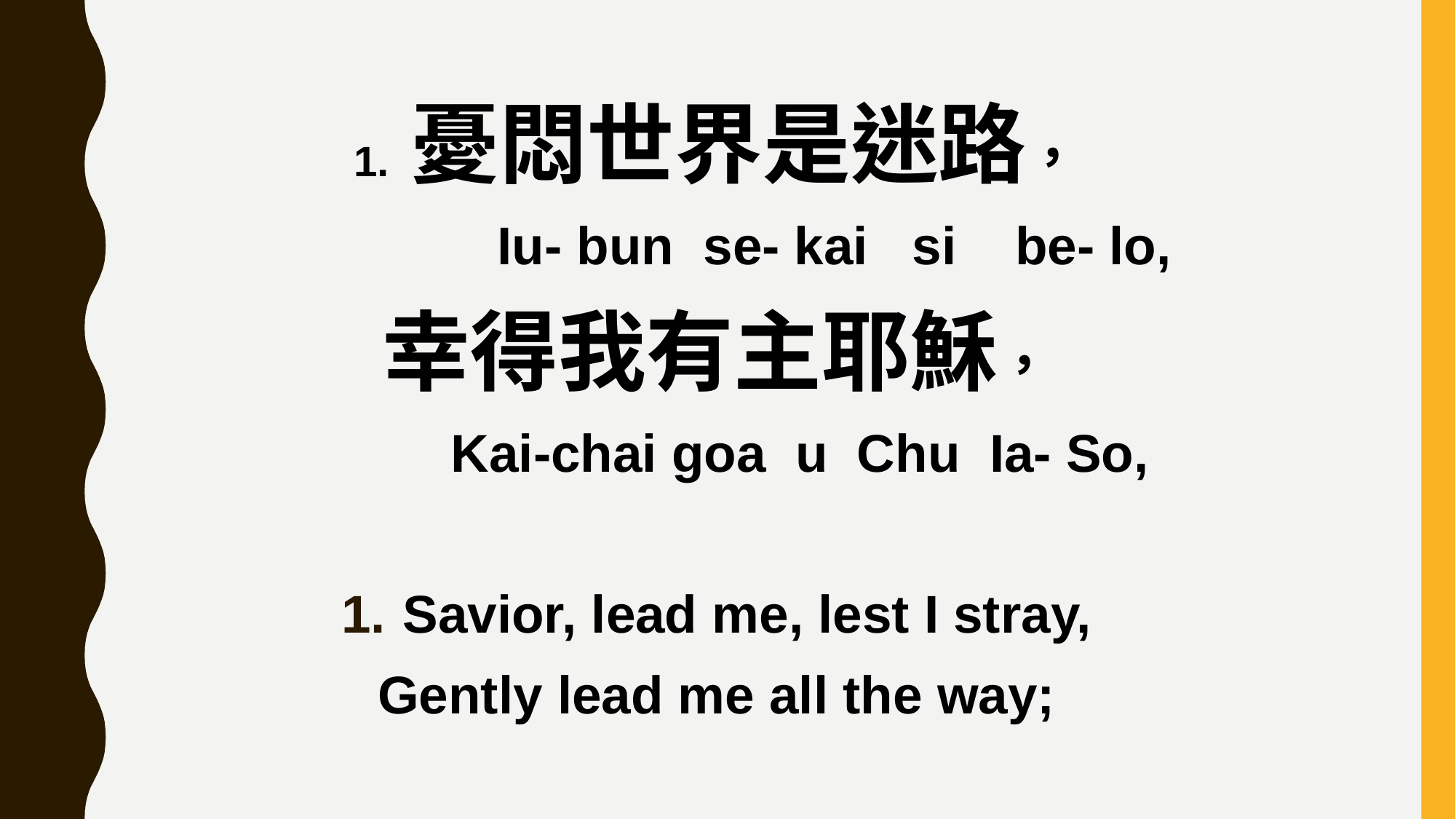

1. 憂悶世界是迷路，
                          Iu- bun  se- kai   si    be- lo,
幸得我有主耶穌，
                   Kai-chai goa  u  Chu  Ia- So,

Savior, lead me, lest I stray,
Gently lead me all the way;